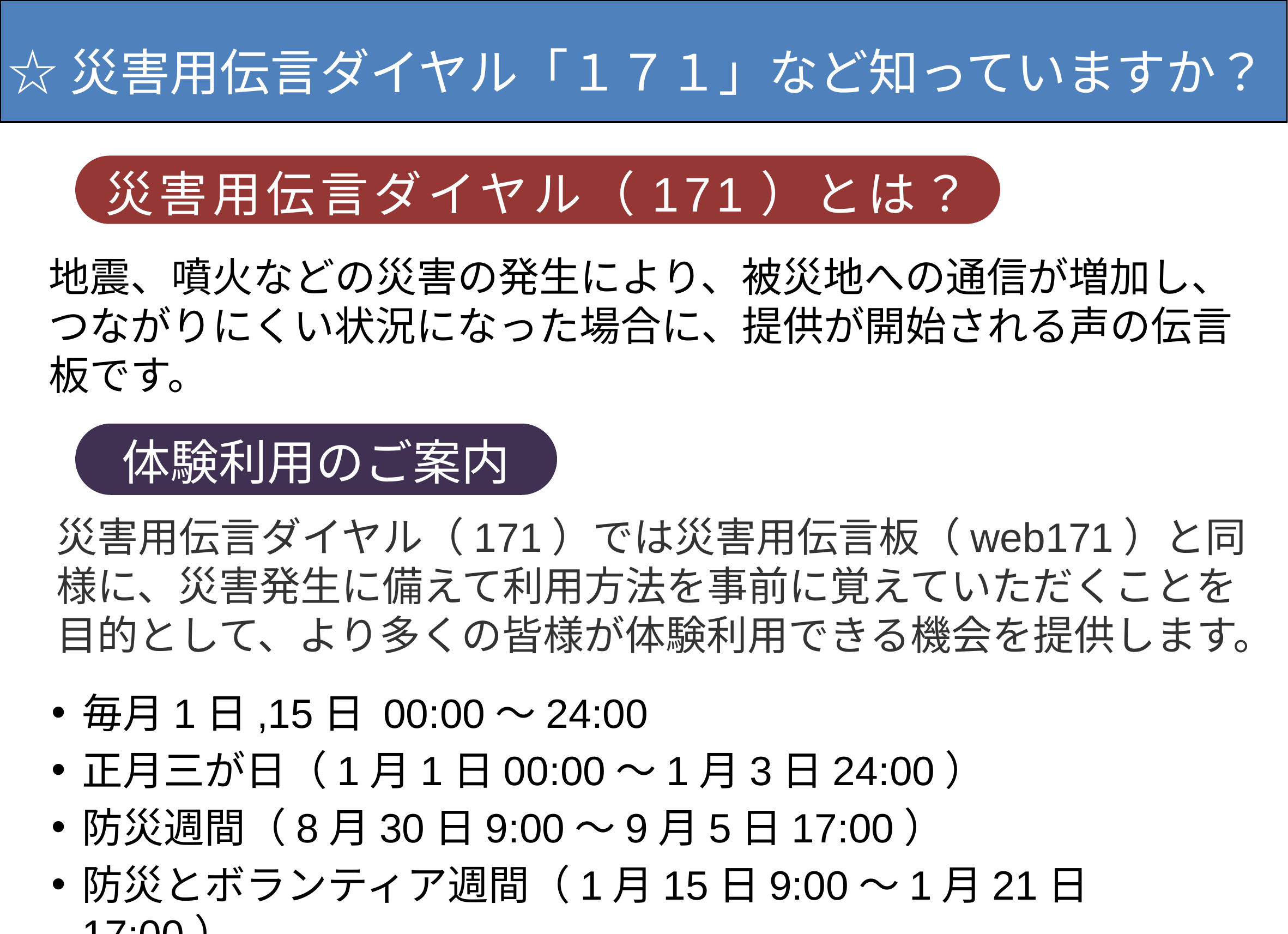

☆災害用伝言ダイヤル「１７１」など知っていますか？
災害用伝言ダイヤル（171）とは？
地震、噴火などの災害の発生により、被災地への通信が増加し、
つながりにくい状況になった場合に、提供が開始される声の伝言
板です。
体験利用のご案内
毎月1日,15日 00:00～24:00
正月三が日（1月1日00:00～1月3日24:00）
防災週間（8月30日9:00～9月5日17:00）
防災とボランティア週間（1月15日9:00～1月21日17:00）
災害用伝言ダイヤル（171）では災害用伝言板（web171）と同様に、災害発生に備えて利用方法を事前に覚えていただくことを目的として、より多くの皆様が体験利用できる機会を提供します。